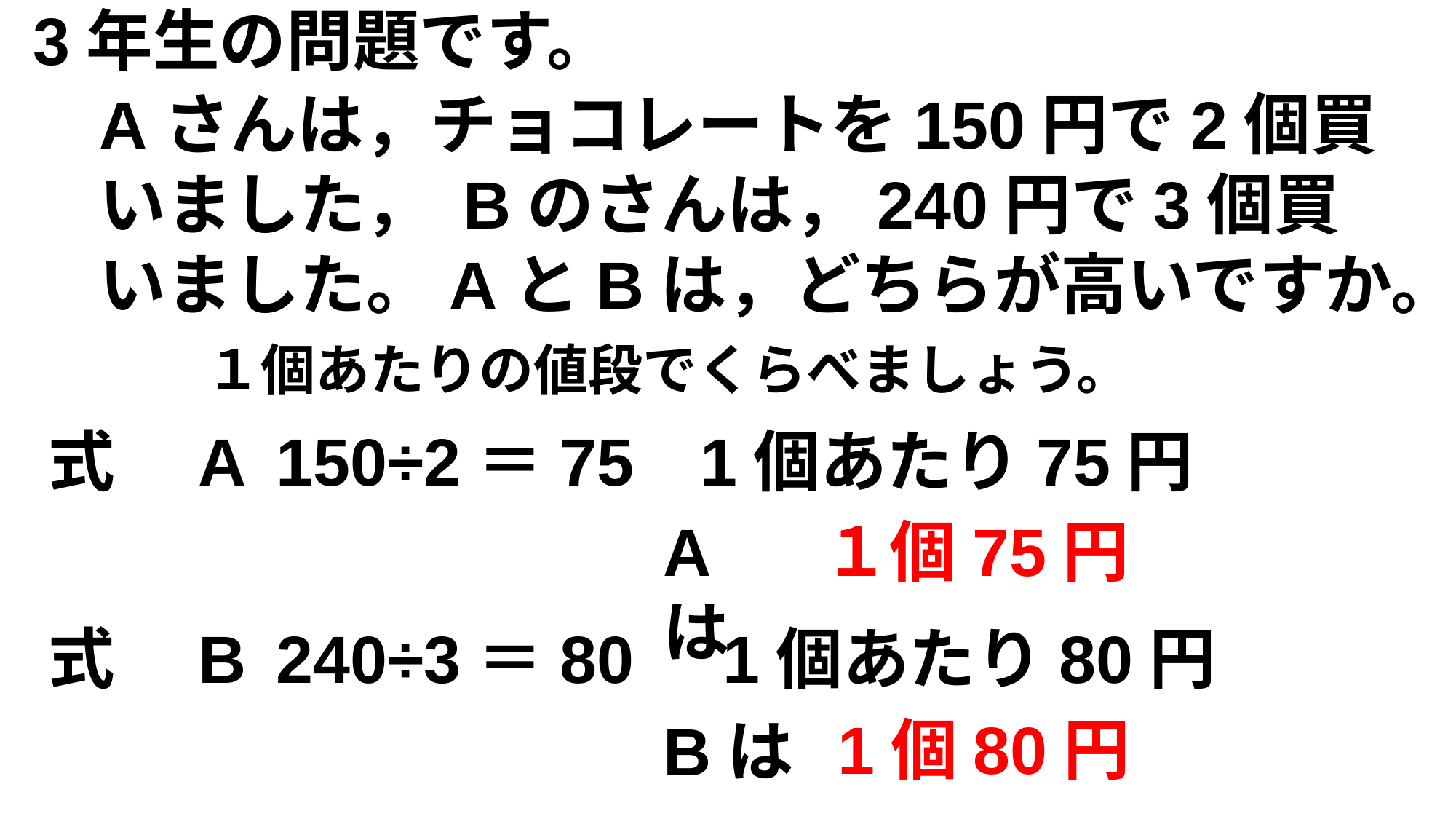

3年生の問題です。
Aさんは，チョコレートを150円で2個買いました， Bのさんは，240円で3個買いました。AとBは，どちらが高いですか。
１個あたりの値段でくらべましょう。
式　A
1個あたり75円
150÷2＝75
Aは
１個75円
式　B
1個あたり80円
240÷3＝80
1個80円
Bは